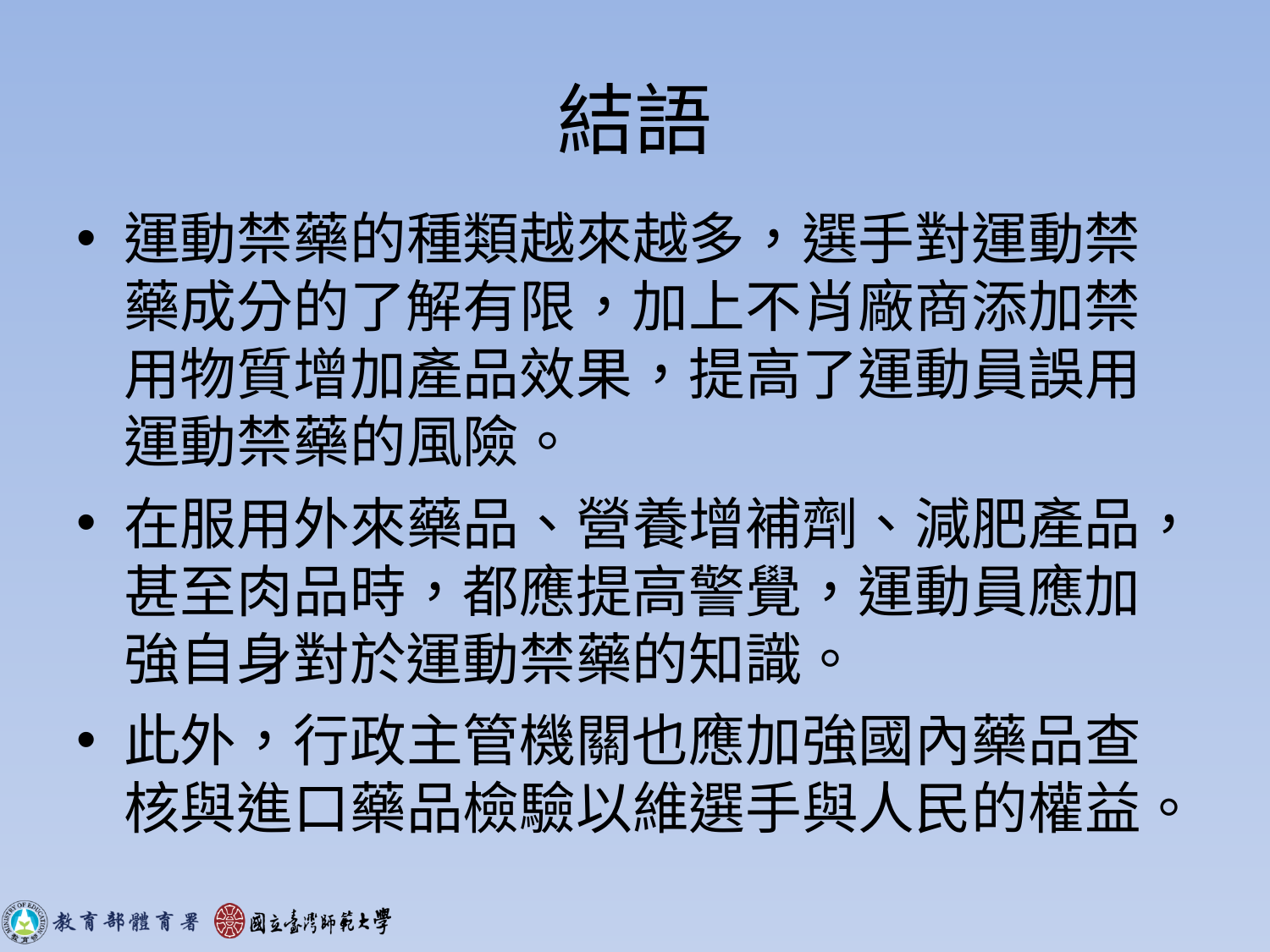

# 結語
運動禁藥的種類越來越多，選手對運動禁藥成分的了解有限，加上不肖廠商添加禁用物質增加產品效果，提高了運動員誤用運動禁藥的風險。
在服用外來藥品、營養增補劑、減肥產品，甚至肉品時，都應提高警覺，運動員應加強自身對於運動禁藥的知識。
此外，行政主管機關也應加強國內藥品查核與進口藥品檢驗以維選手與人民的權益。